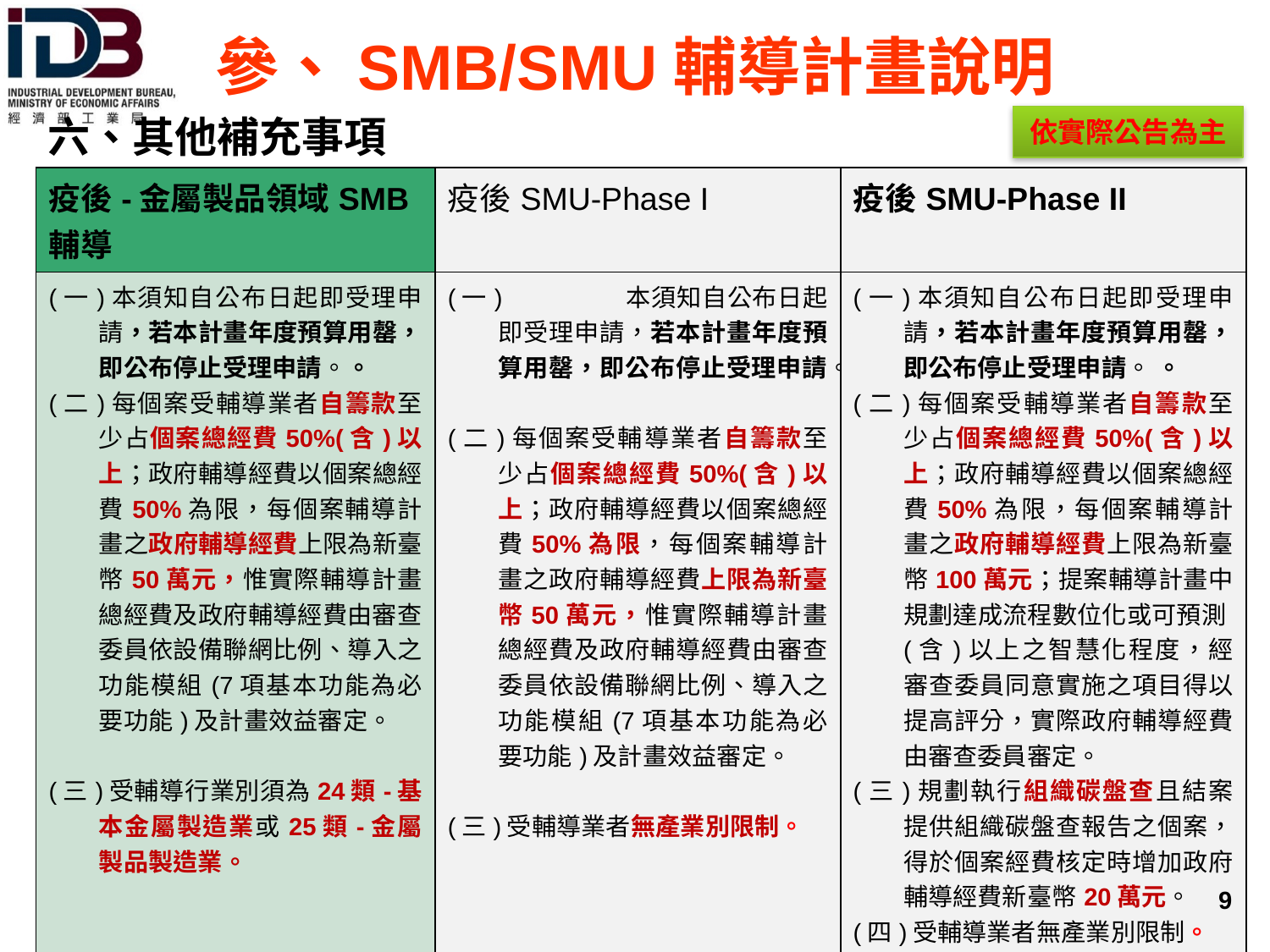

# 參、SMB/SMU輔導計畫說明
六、其他補充事項
依實際公告為主
| 疫後-金屬製品領域SMB輔導 | 疫後SMU-Phase I | 疫後SMU-Phase II |
| --- | --- | --- |
| (一)本須知自公布日起即受理申請，若本計畫年度預算用罄，即公布停止受理申請。。 (二)每個案受輔導業者自籌款至少占個案總經費50%(含)以上；政府輔導經費以個案總經費50%為限，每個案輔導計畫之政府輔導經費上限為新臺幣50萬元，惟實際輔導計畫總經費及政府輔導經費由審查委員依設備聯網比例、導入之功能模組(7項基本功能為必要功能)及計畫效益審定。 (三)受輔導行業別須為24類-基本金屬製造業或25類-金屬製品製造業。 | (一) 本須知自公布日起即受理申請，若本計畫年度預算用罄，即公布停止受理申請。 (二)每個案受輔導業者自籌款至少占個案總經費50%(含)以上；政府輔導經費以個案總經費50%為限，每個案輔導計畫之政府輔導經費上限為新臺幣50萬元，惟實際輔導計畫總經費及政府輔導經費由審查委員依設備聯網比例、導入之功能模組(7項基本功能為必要功能)及計畫效益審定。 (三)受輔導業者無產業別限制。 | (一)本須知自公布日起即受理申請，若本計畫年度預算用罄，即公布停止受理申請。 。 (二)每個案受輔導業者自籌款至少占個案總經費50%(含)以上；政府輔導經費以個案總經費50%為限，每個案輔導計畫之政府輔導經費上限為新臺幣100萬元；提案輔導計畫中規劃達成流程數位化或可預測(含)以上之智慧化程度，經審查委員同意實施之項目得以提高評分，實際政府輔導經費由審查委員審定。 (三)規劃執行組織碳盤查且結案提供組織碳盤查報告之個案，得於個案經費核定時增加政府輔導經費新臺幣20萬元。 (四)受輔導業者無產業別限制。 |
 9